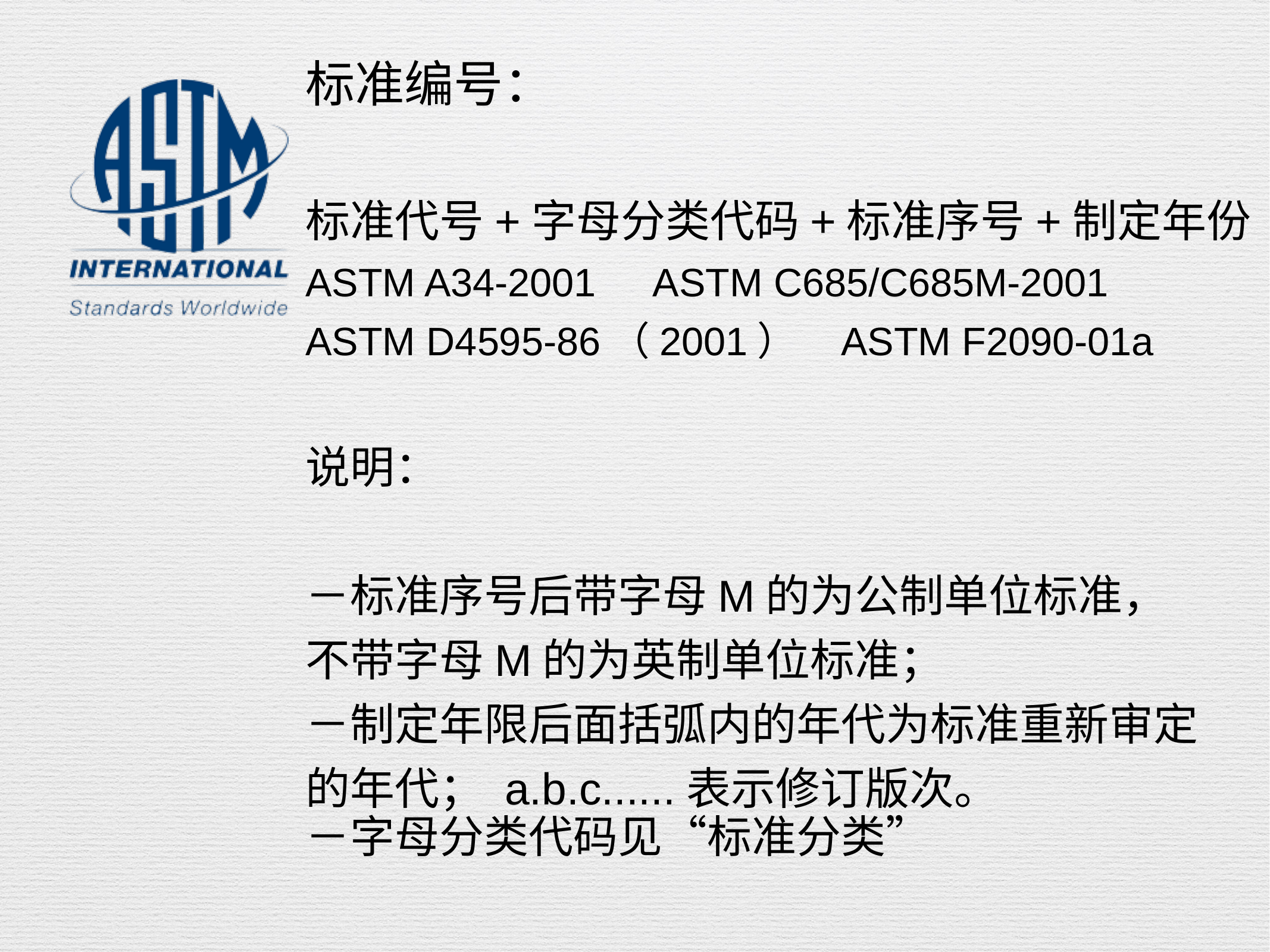

标准编号：

标准代号+字母分类代码+标准序号+制定年份
ASTM A34-2001		ASTM C685/C685M-2001
ASTM D4595-86（2001）	ASTM F2090-01a

说明：

－标准序号后带字母M的为公制单位标准，
不带字母M的为英制单位标准；
－制定年限后面括弧内的年代为标准重新审定
的年代； a.b.c......表示修订版次。
－字母分类代码见“标准分类”